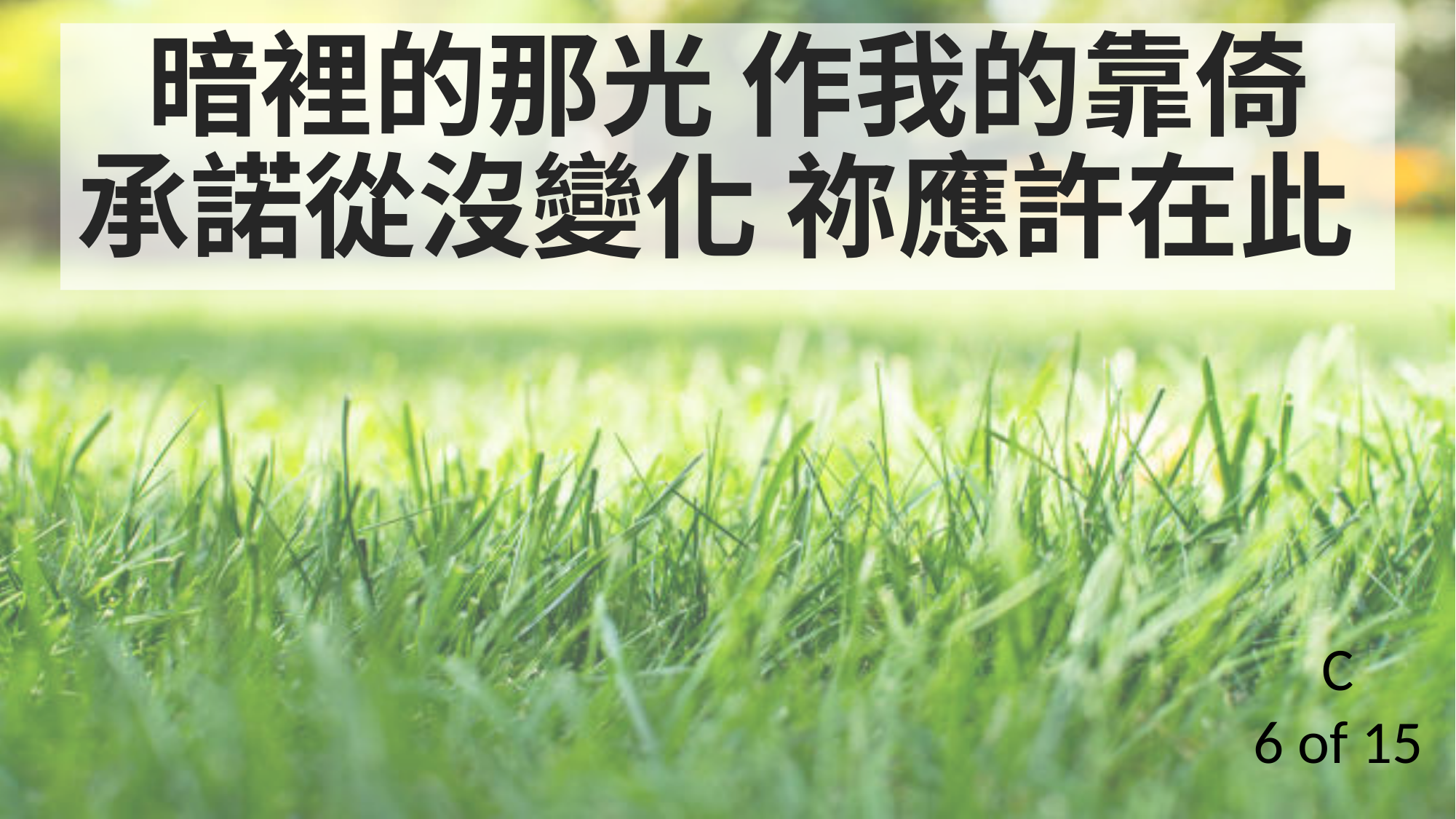

暗裡的那光 作我的靠倚
承諾從沒變化 祢應許在此
C
6 of 15